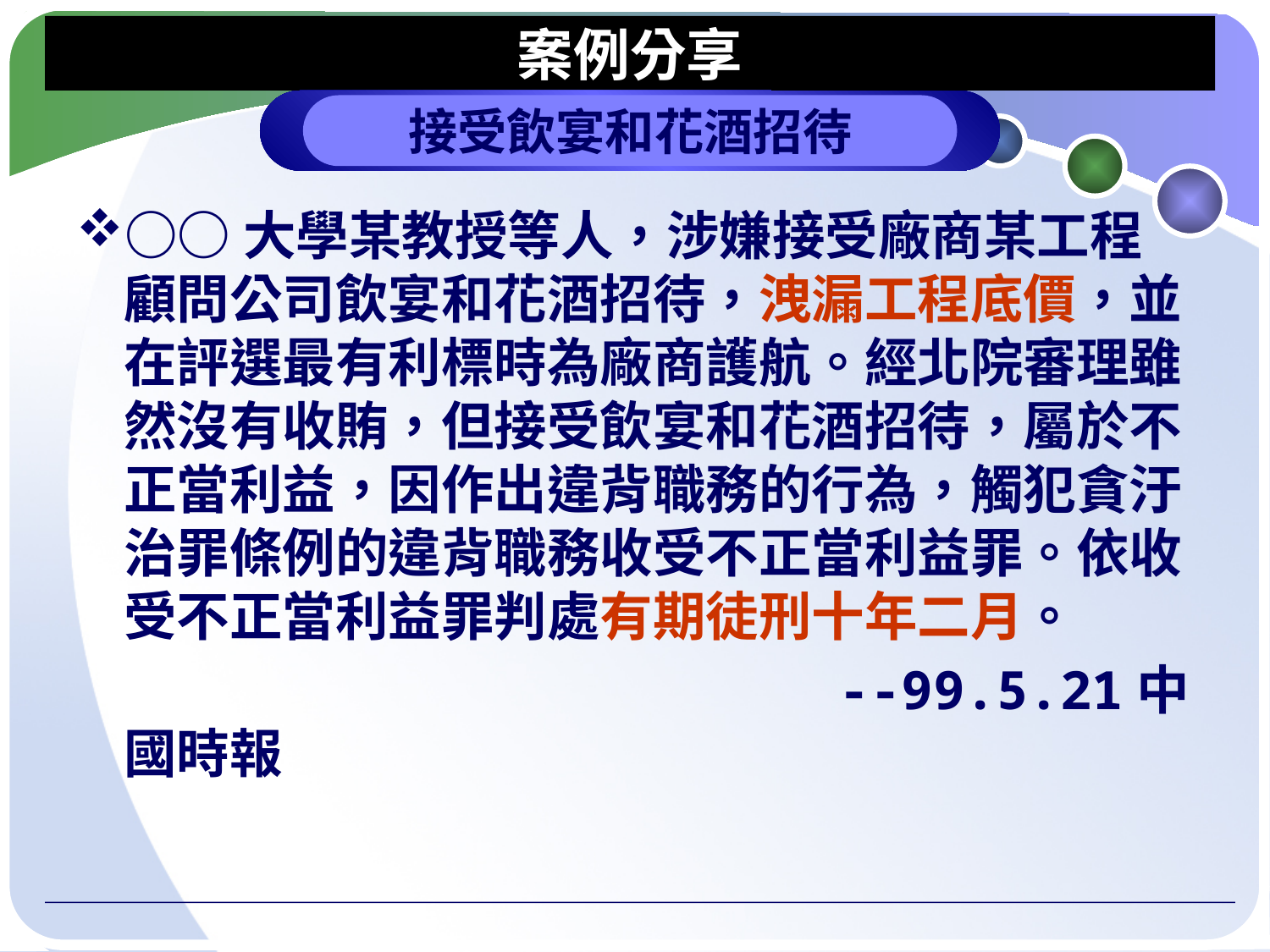

案例分享
# 案例分享

接受飲宴和花酒招待
○○大學某教授等人，涉嫌接受廠商某工程顧問公司飲宴和花酒招待，洩漏工程底價，並在評選最有利標時為廠商護航。經北院審理雖然沒有收賄，但接受飲宴和花酒招待，屬於不正當利益，因作出違背職務的行為，觸犯貪汙治罪條例的違背職務收受不正當利益罪。依收受不正當利益罪判處有期徒刑十年二月。
                        --99.5.21中國時報